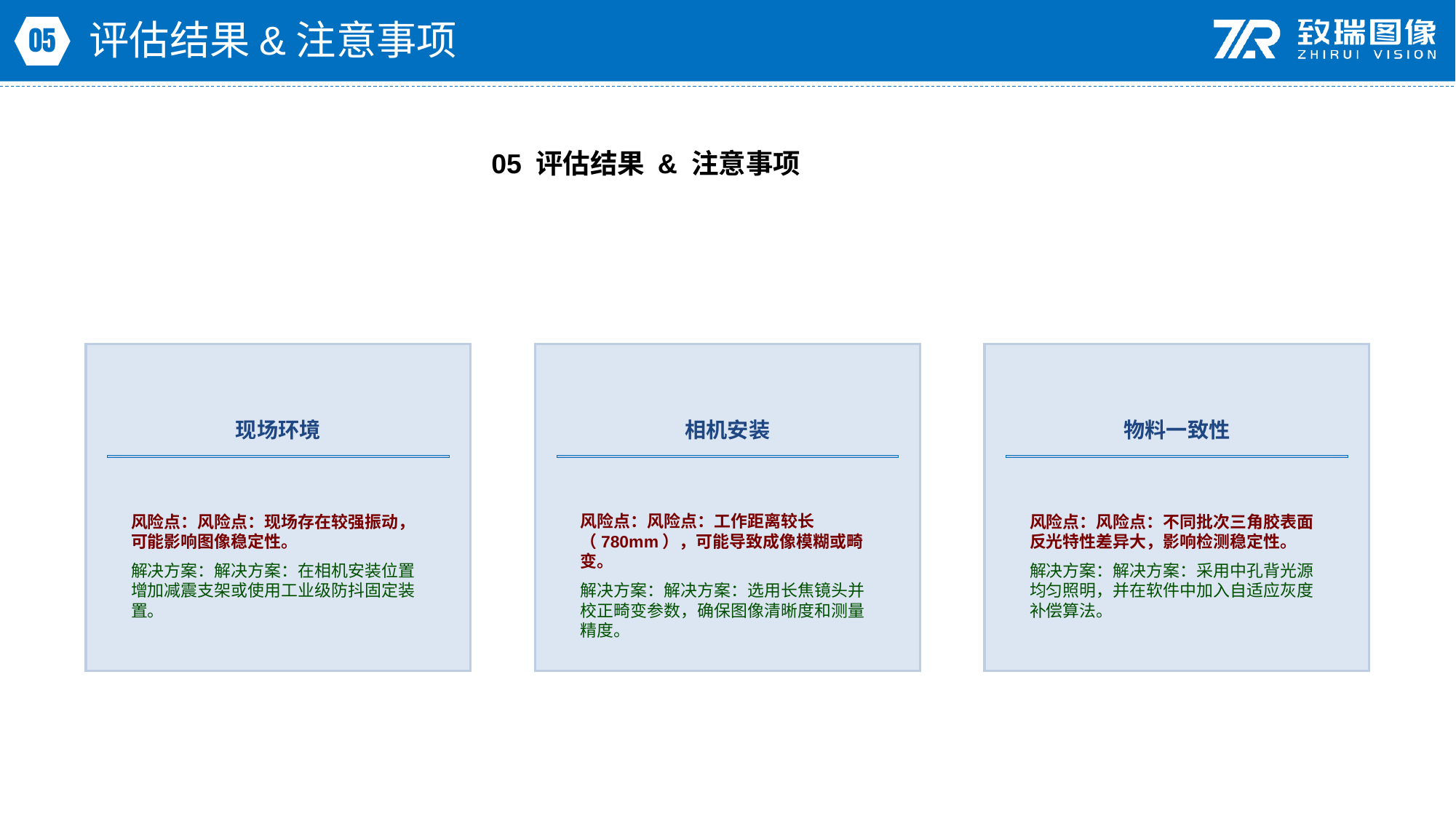

评估结果&注意事项
05

05 评估结果 & 注意事项

现场环境

相机安装

物料一致性

风险点：风险点：现场存在较强振动，可能影响图像稳定性。
解决方案：解决方案：在相机安装位置增加减震支架或使用工业级防抖固定装置。

风险点：风险点：工作距离较长（780mm），可能导致成像模糊或畸变。
解决方案：解决方案：选用长焦镜头并校正畸变参数，确保图像清晰度和测量精度。

风险点：风险点：不同批次三角胶表面反光特性差异大，影响检测稳定性。
解决方案：解决方案：采用中孔背光源均匀照明，并在软件中加入自适应灰度补偿算法。